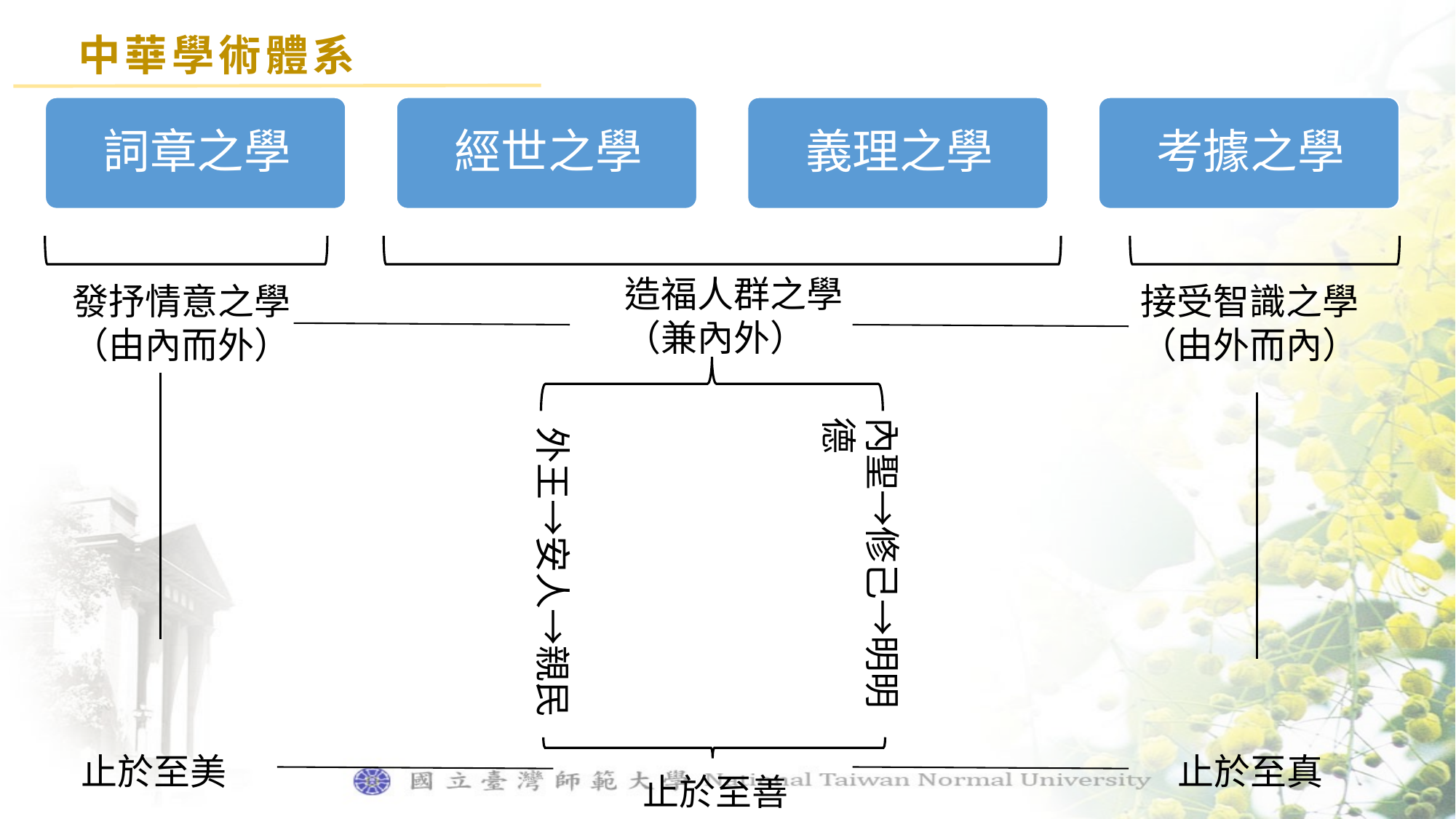

中華學術體系
詞章之學
經世之學
義理之學
考據之學

造福人群之學
（兼內外）
發抒情意之學
（由內而外）
接受智識之學
（由外而內）
內聖→修己→明明德
外王→安人→親民

止於至美
止於至真
止於至善